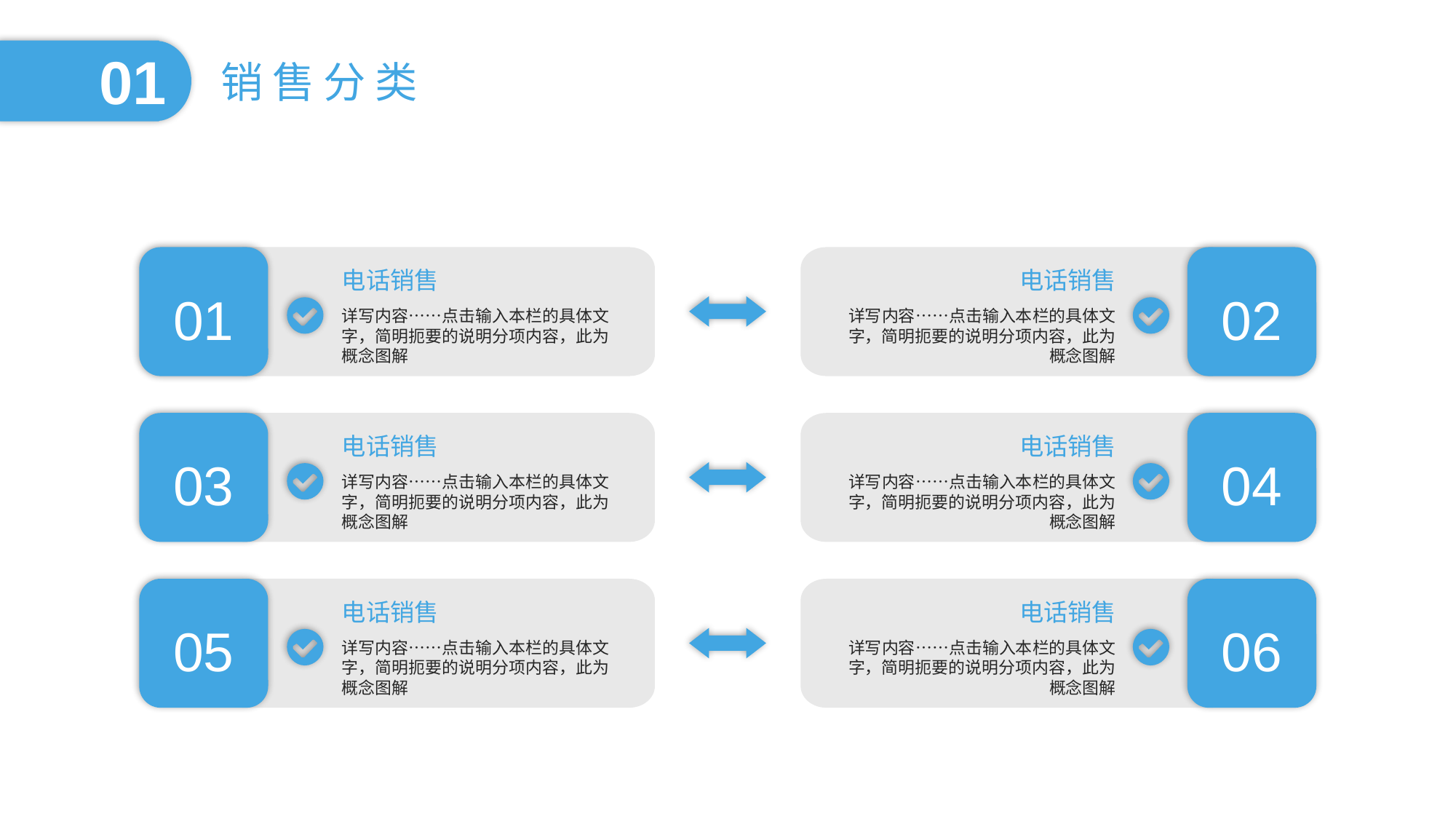

01

销售分类
01

02
电话销售
电话销售

详写内容……点击输入本栏的具体文字，简明扼要的说明分项内容，此为概念图解
详写内容……点击输入本栏的具体文字，简明扼要的说明分项内容，此为概念图解
03

04
电话销售
电话销售

详写内容……点击输入本栏的具体文字，简明扼要的说明分项内容，此为概念图解
详写内容……点击输入本栏的具体文字，简明扼要的说明分项内容，此为概念图解
05

06
电话销售
电话销售

详写内容……点击输入本栏的具体文字，简明扼要的说明分项内容，此为概念图解
详写内容……点击输入本栏的具体文字，简明扼要的说明分项内容，此为概念图解